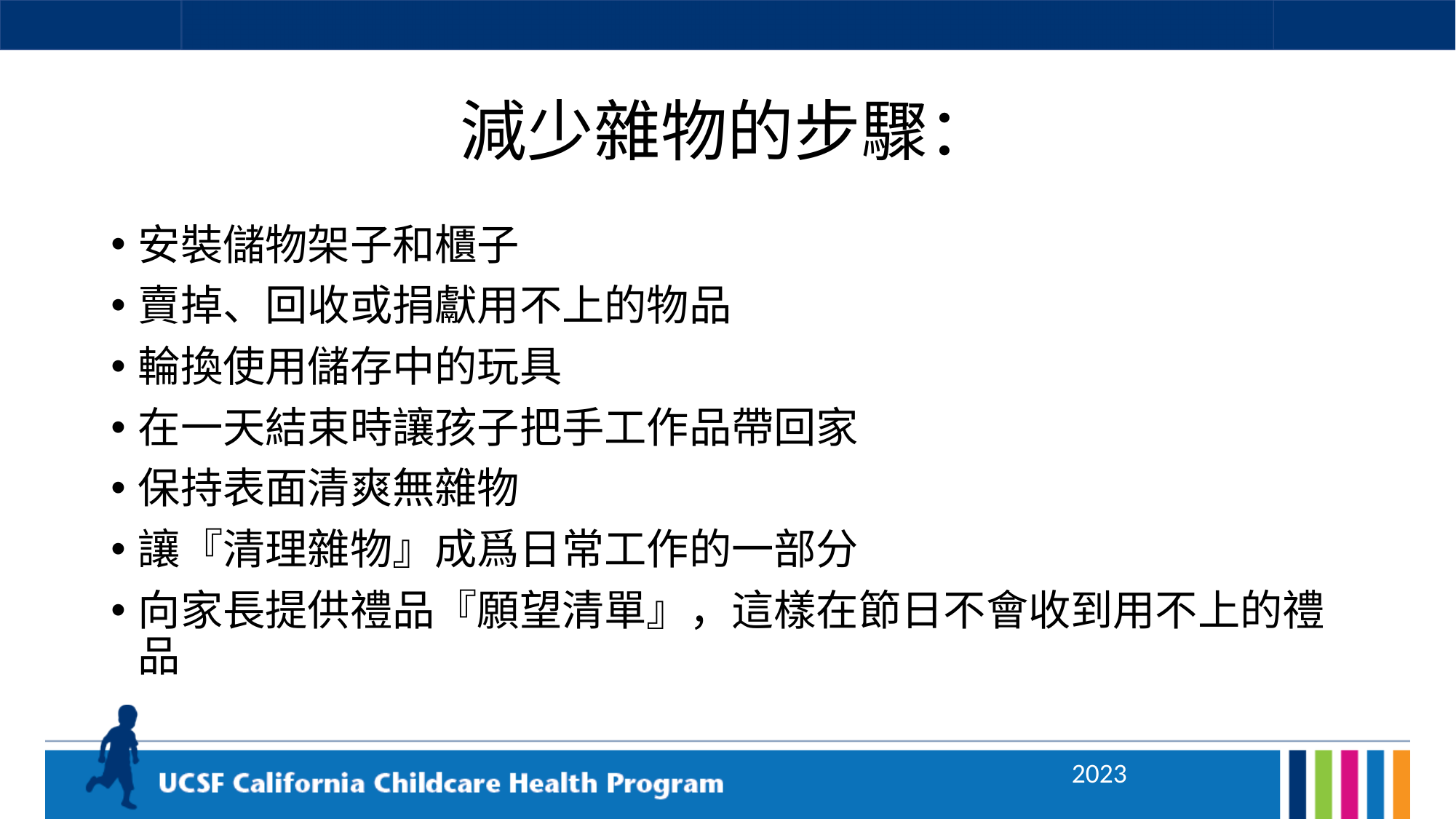

# 減少雜物的步驟：
安裝儲物架子和櫃子
賣掉、回收或捐獻用不上的物品
輪換使用儲存中的玩具
在一天結束時讓孩子把手工作品帶回家
保持表面清爽無雜物
讓『清理雜物』成爲日常工作的一部分
向家長提供禮品『願望清單』，這樣在節日不會收到用不上的禮品

2023